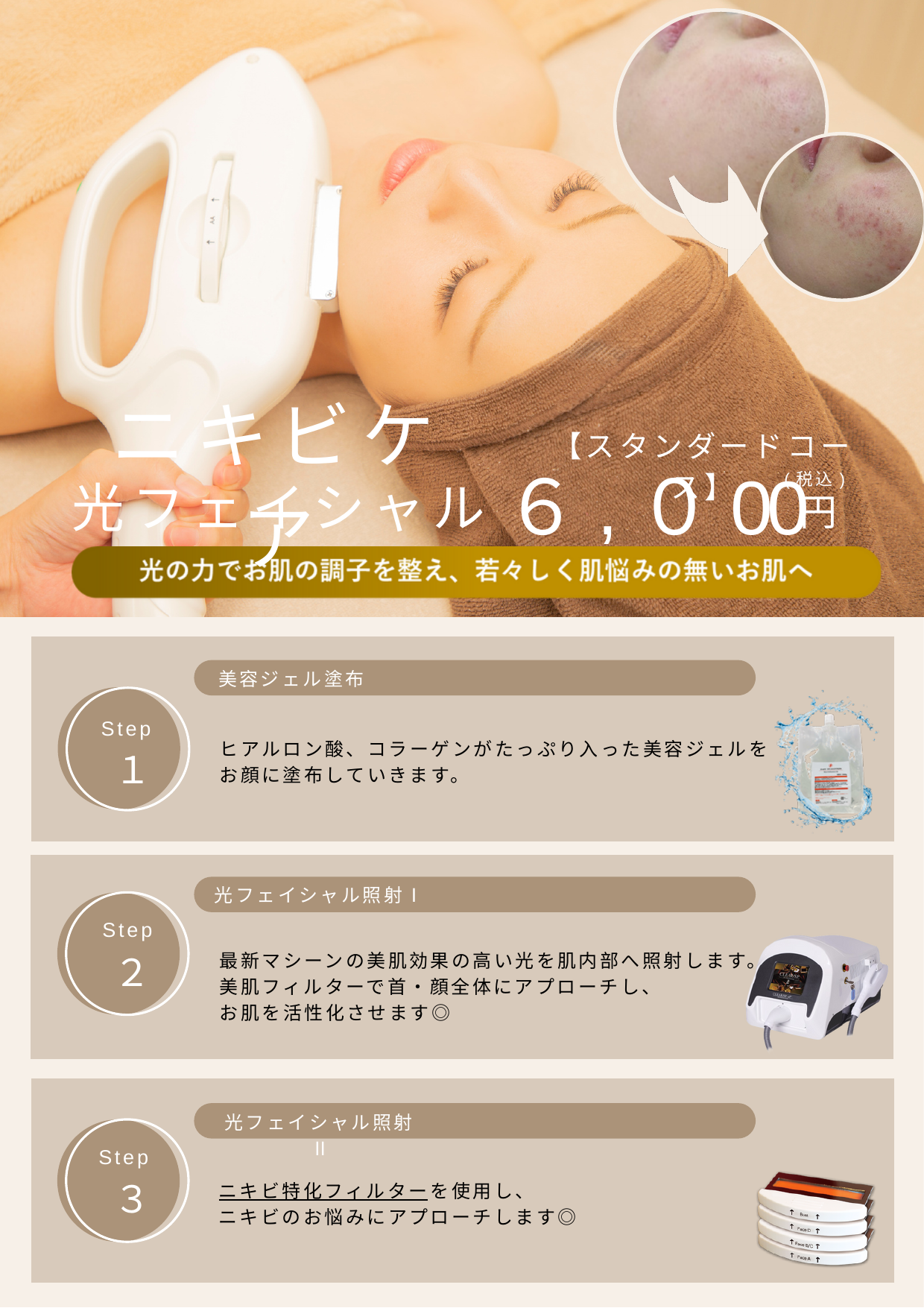

ニキビケア
【スタンダードコース】
６,０00
光フェイシャル
(税込)
円

美容ジェル塗布

Step
１

ヒアルロン酸、コラーゲンがたっぷり入った美容ジェルを
お顔に塗布していきます。

光フェイシャル照射Ⅰ

Step

２
最新マシーンの美肌効果の高い光を肌内部へ照射します。
美肌フィルターで首・顔全体にアプローチし、
お肌を活性化させます◎

光フェイシャル照射Ⅱ

Step

３
ニキビ特化フィルターを使用し、
ニキビのお悩みにアプローチします◎